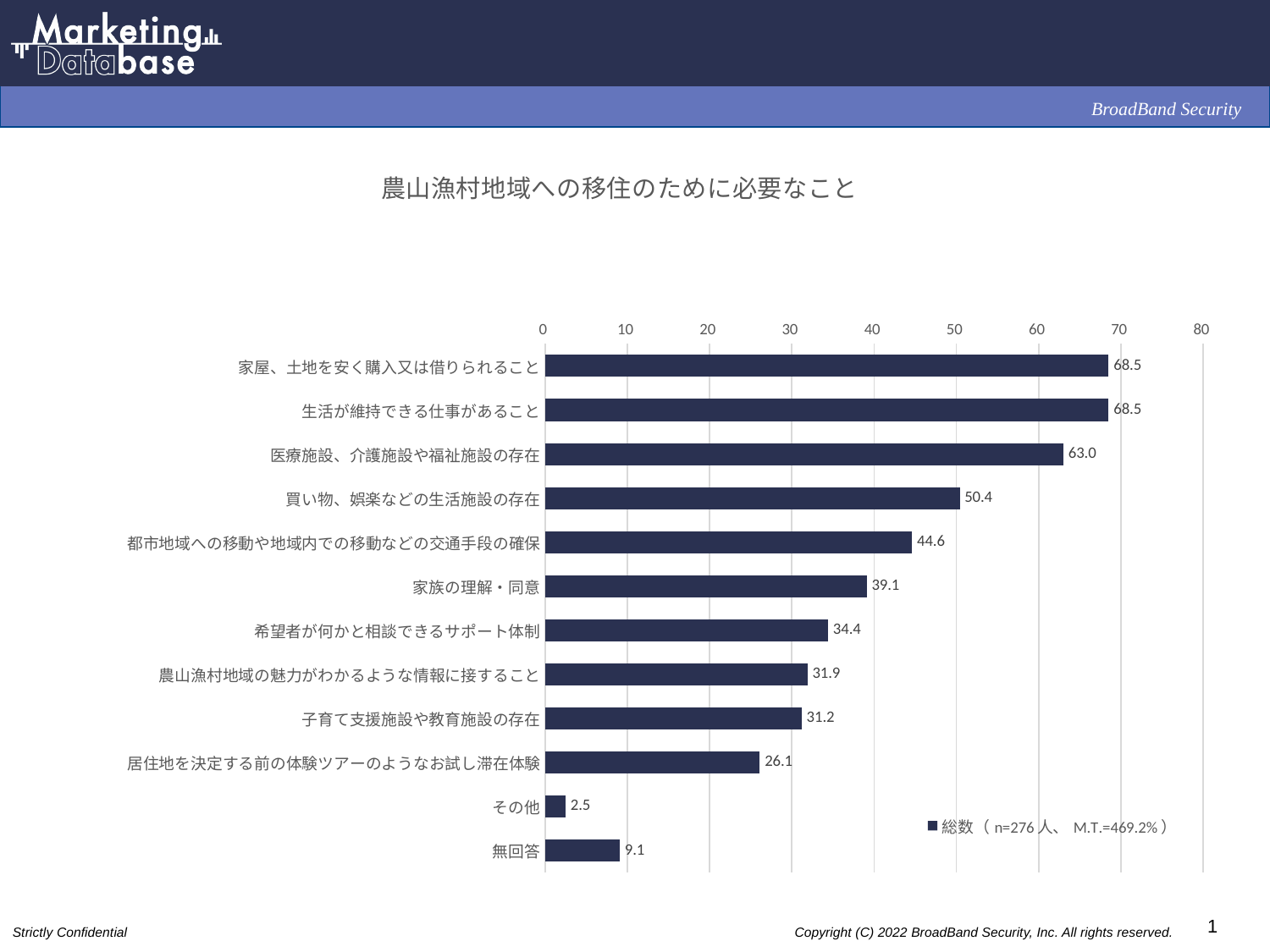

### Chart: 農山漁村地域への移住のために必要なこと

| Category | 総数（n=276人、M.T.=469.2%） |
|---|---|
| 家屋、土地を安く購入又は借りられること | 68.5 |
| 生活が維持できる仕事があること | 68.5 |
| 医療施設、介護施設や福祉施設の存在 | 63.0 |
| 買い物、娯楽などの生活施設の存在 | 50.4 |
| 都市地域への移動や地域内での移動などの交通手段の確保 | 44.6 |
| 家族の理解・同意 | 39.1 |
| 希望者が何かと相談できるサポート体制 | 34.4 |
| 農山漁村地域の魅力がわかるような情報に接すること | 31.9 |
| 子育て支援施設や教育施設の存在 | 31.2 |
| 居住地を決定する前の体験ツアーのようなお試し滞在体験 | 26.1 |
| その他 | 2.5 |
| 無回答 | 9.1 |